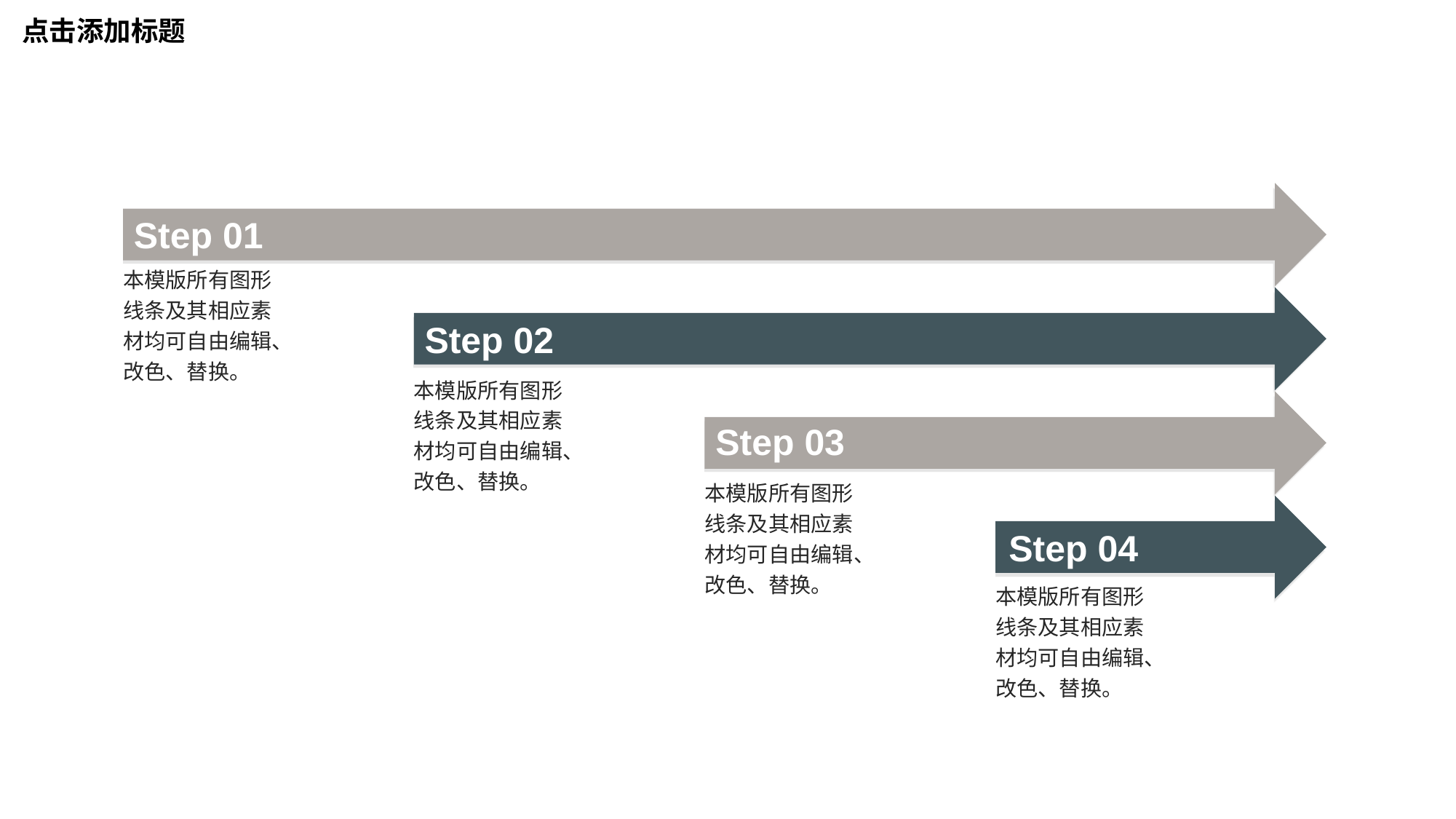

点击添加标题

Step 01
本模版所有图形线条及其相应素材均可自由编辑、改色、替换。

Step 02
本模版所有图形线条及其相应素材均可自由编辑、改色、替换。

Step 03
本模版所有图形线条及其相应素材均可自由编辑、改色、替换。

Step 04
本模版所有图形线条及其相应素材均可自由编辑、改色、替换。